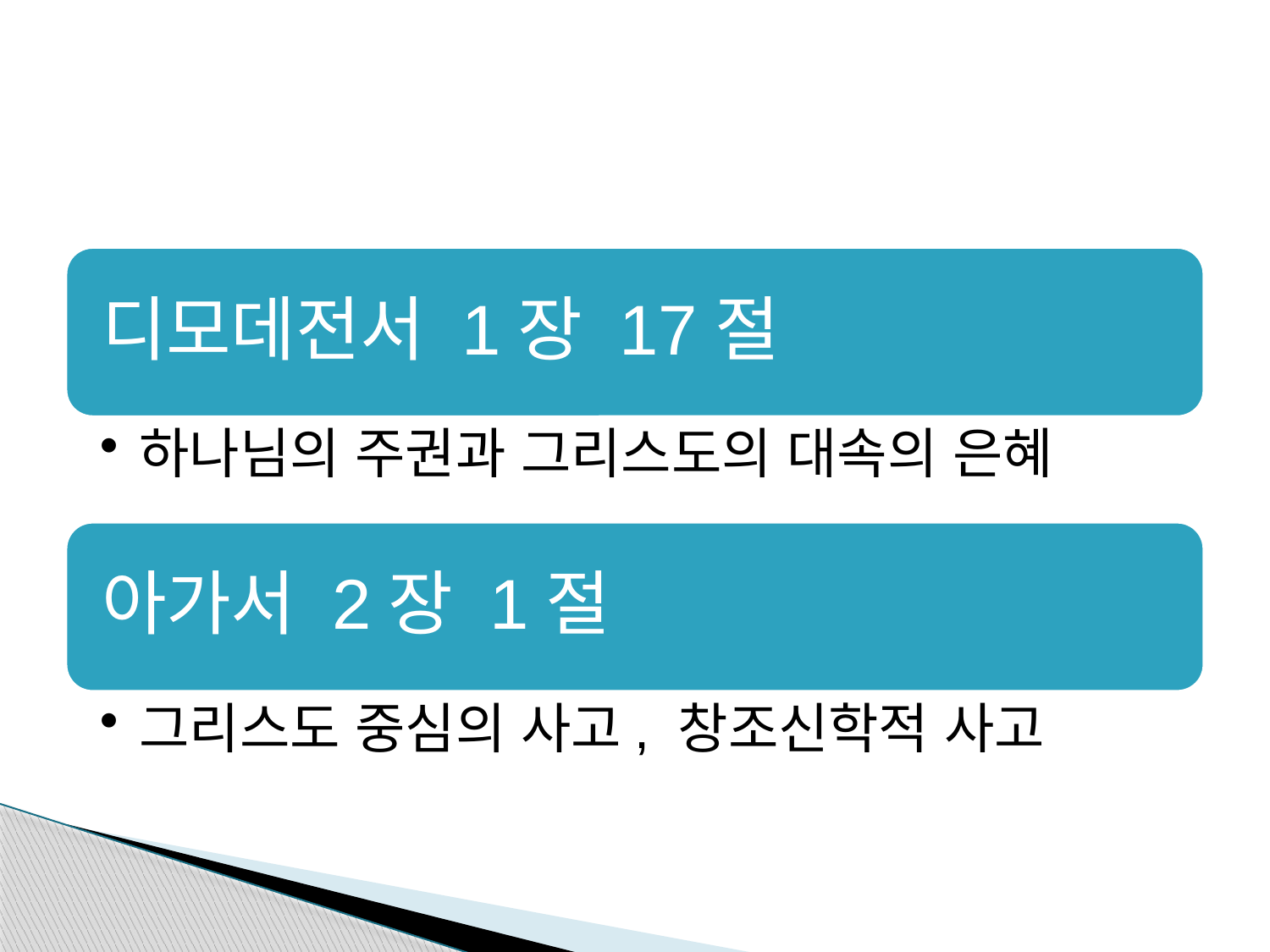

#
디모데전서 1장 17절
하나님의 주권과 그리스도의 대속의 은혜
아가서 2장 1절
그리스도 중심의 사고, 창조신학적 사고